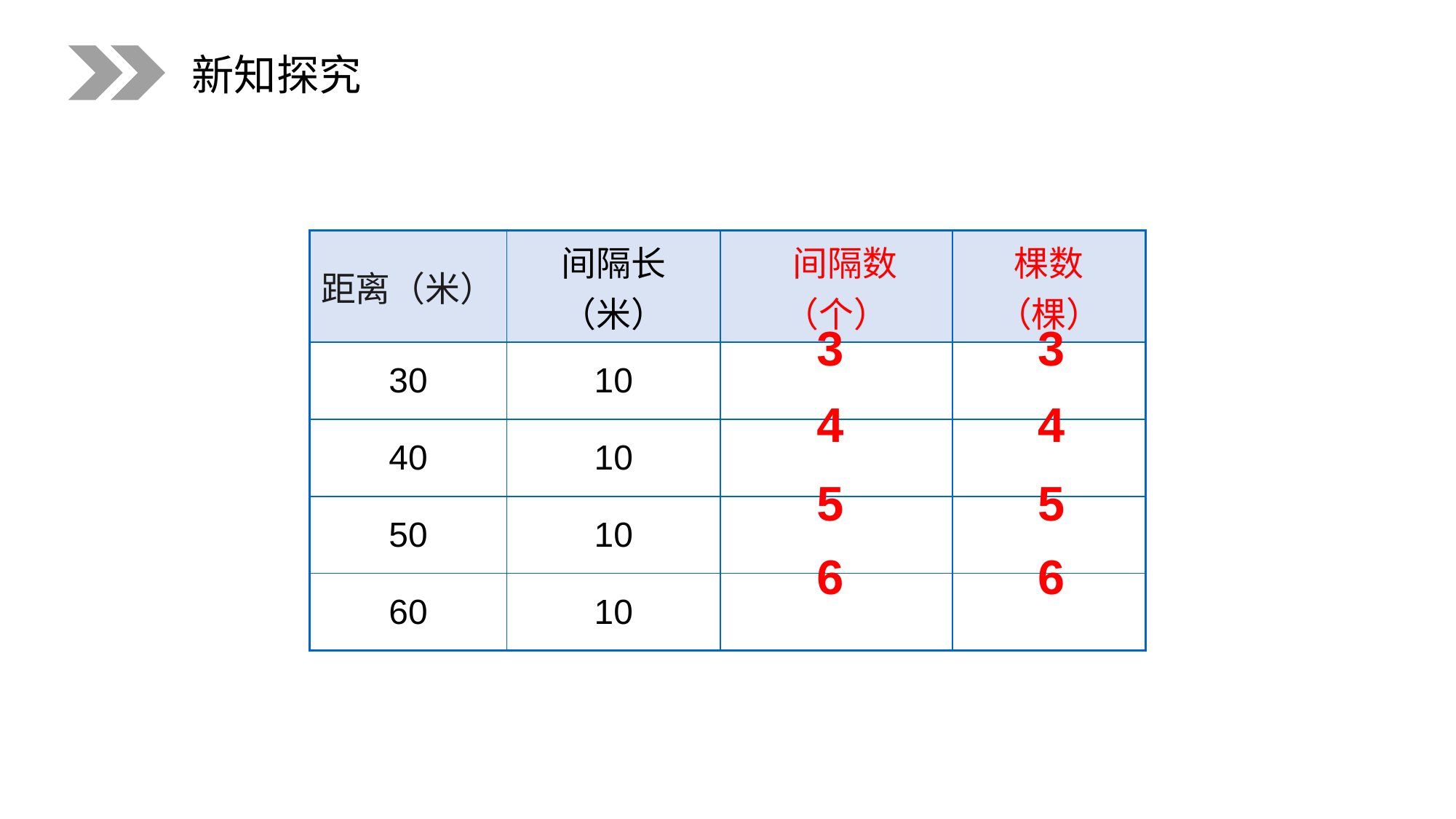

新知探究
| 距离（米） | 间隔长（米） | 间隔数（个） | 棵数（棵） |
| --- | --- | --- | --- |
| 30 | 10 |  |  |
| 40 | 10 |  |  |
| 50 | 10 |  |  |
| 60 | 10 |  |  |
3
3
4
4
5
5
6
6